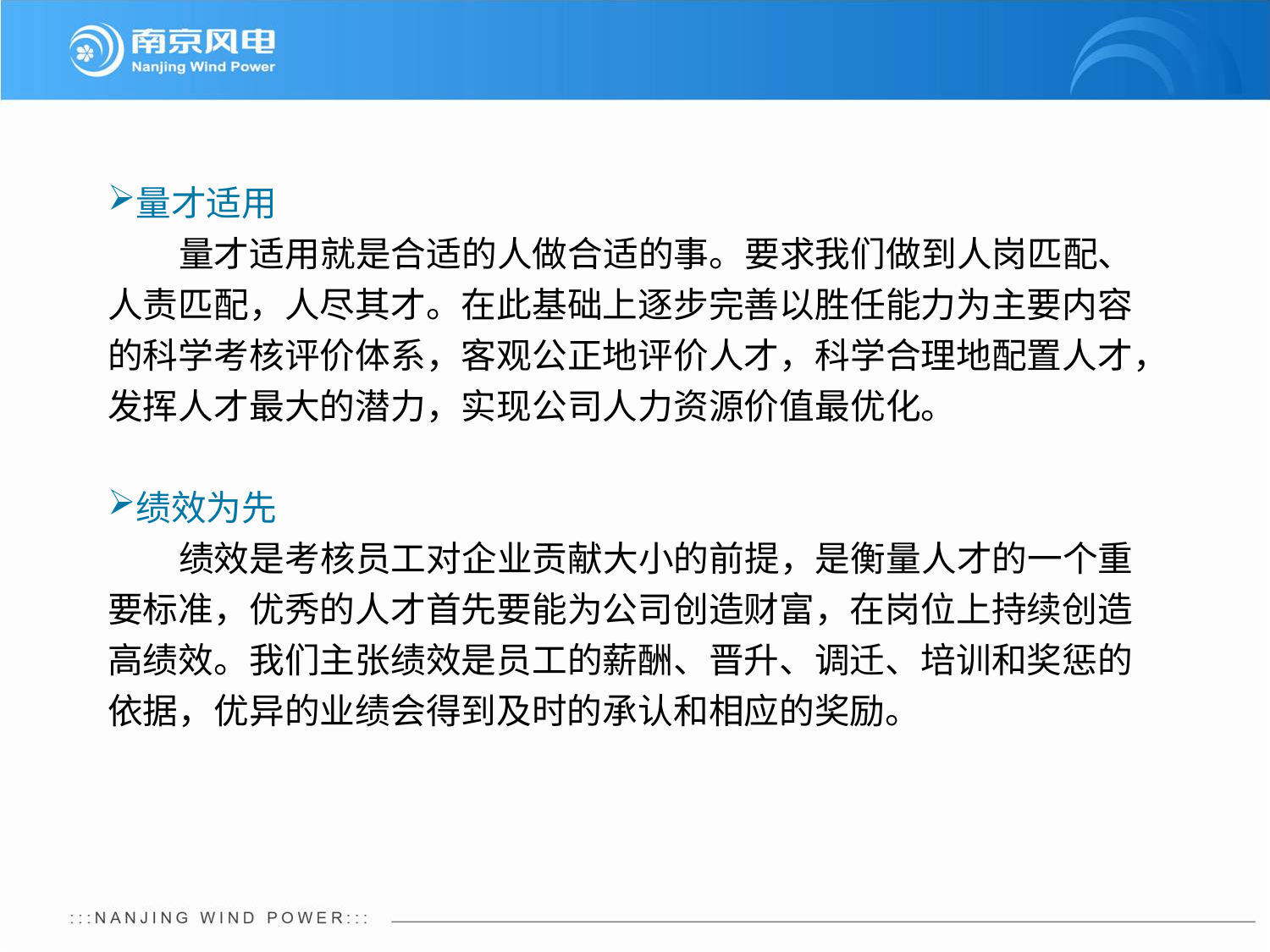

量才适用
        量才适用就是合适的人做合适的事。要求我们做到人岗匹配、人责匹配，人尽其才。在此基础上逐步完善以胜任能力为主要内容的科学考核评价体系，客观公正地评价人才，科学合理地配置人才，发挥人才最大的潜力，实现公司人力资源价值最优化。

绩效为先
        绩效是考核员工对企业贡献大小的前提，是衡量人才的一个重要标准，优秀的人才首先要能为公司创造财富，在岗位上持续创造高绩效。我们主张绩效是员工的薪酬、晋升、调迁、培训和奖惩的依据，优异的业绩会得到及时的承认和相应的奖励。